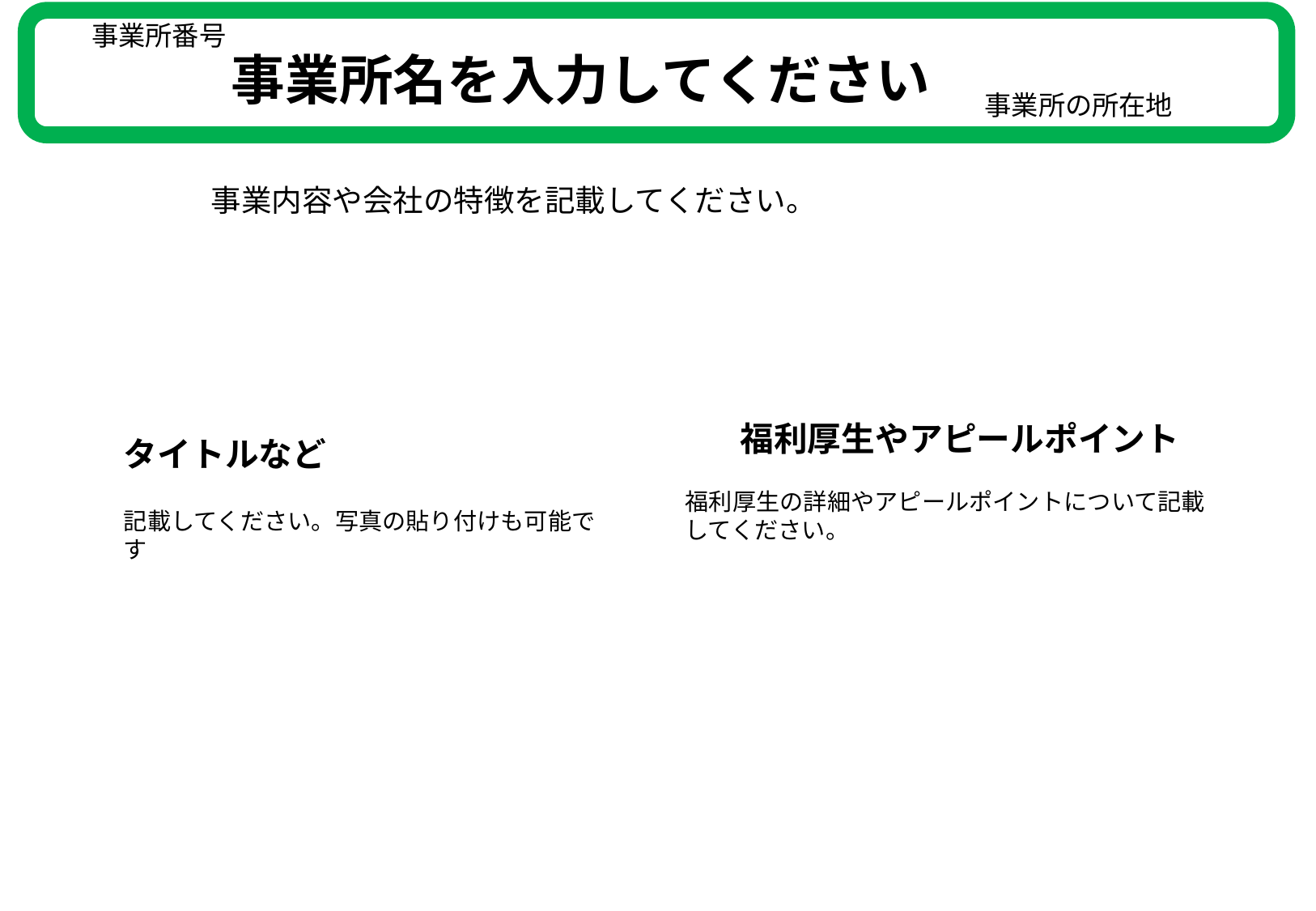

事業所番号
事業所名を入力してください
事業所の所在地
事業内容や会社の特徴を記載してください。
福利厚生やアピールポイント
タイトルなど
福利厚生の詳細やアピールポイントについて記載してください。
記載してください。写真の貼り付けも可能です